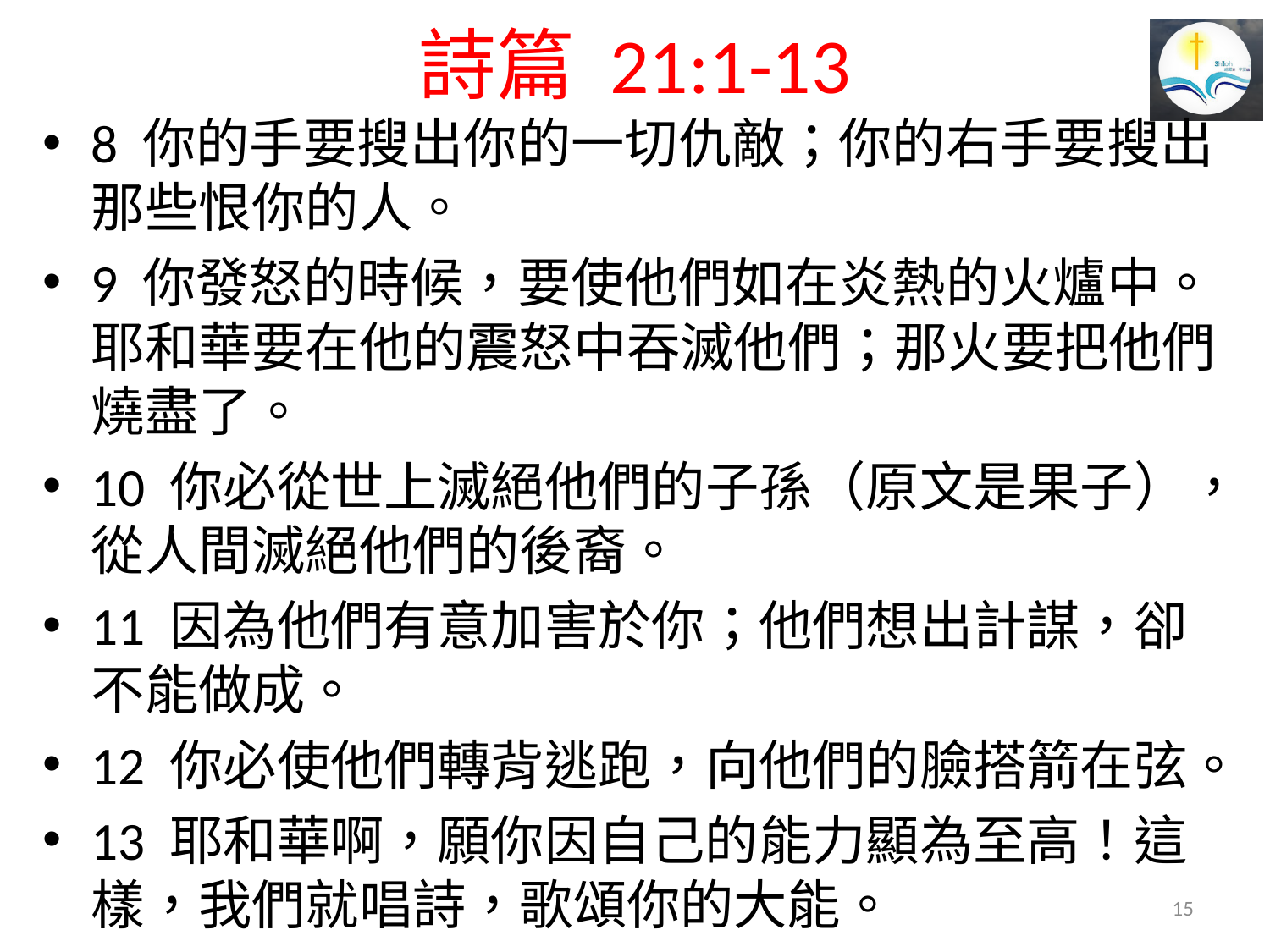

# 詩篇 21:1-13
8 你的手要搜出你的一切仇敵；你的右手要搜出那些恨你的人。
9 你發怒的時候，要使他們如在炎熱的火爐中。耶和華要在他的震怒中吞滅他們；那火要把他們燒盡了。
10 你必從世上滅絕他們的子孫（原文是果子），從人間滅絕他們的後裔。
11 因為他們有意加害於你；他們想出計謀，卻不能做成。
12 你必使他們轉背逃跑，向他們的臉搭箭在弦。
13 耶和華啊，願你因自己的能力顯為至高！這樣，我們就唱詩，歌頌你的大能。
15